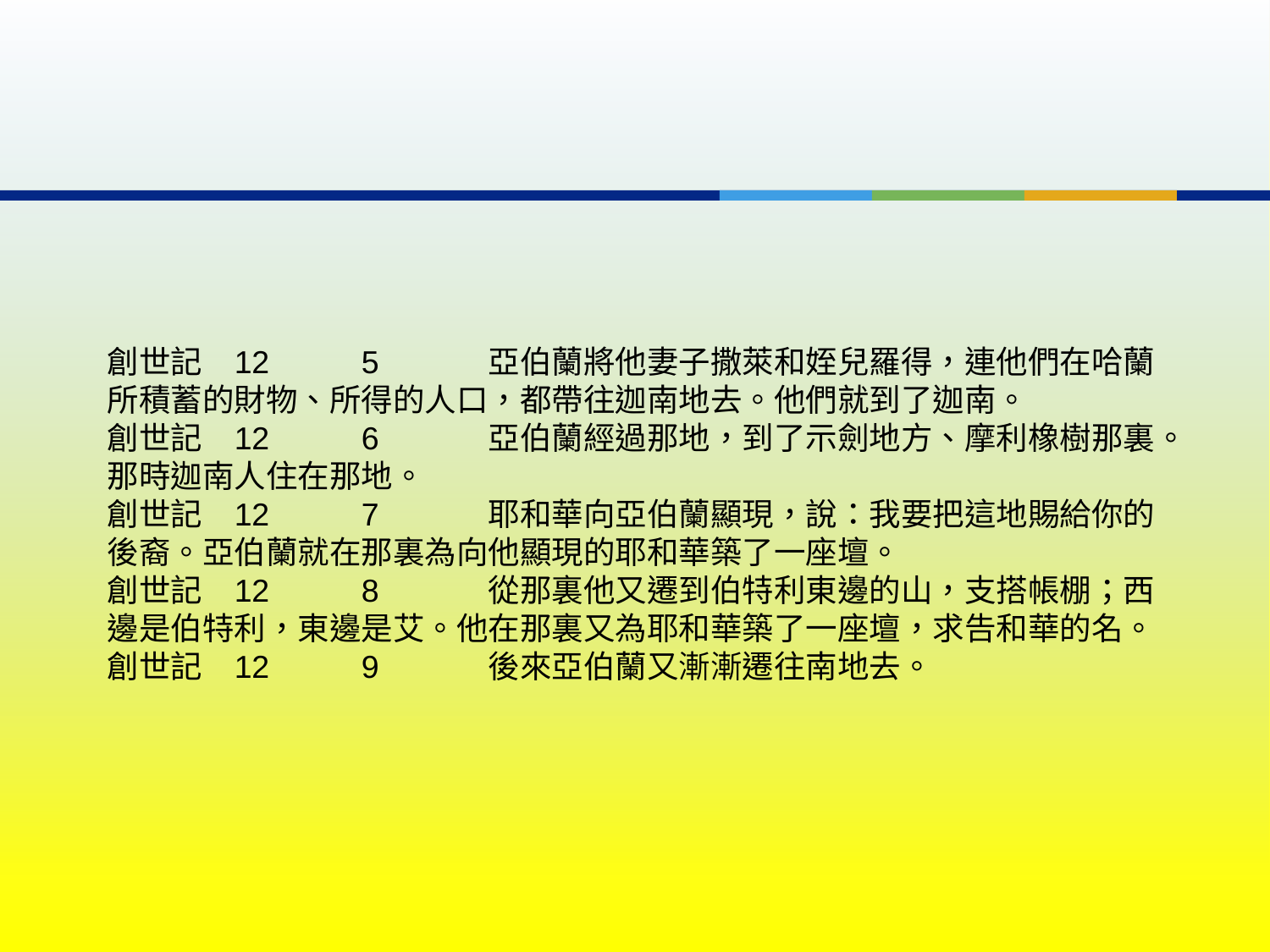

創世記	12	5	亞伯蘭將他妻子撒萊和姪兒羅得，連他們在哈蘭所積蓄的財物、所得的人口，都帶往迦南地去。他們就到了迦南。
創世記	12	6	亞伯蘭經過那地，到了示劍地方、摩利橡樹那裏。那時迦南人住在那地。
創世記	12	7	耶和華向亞伯蘭顯現，說：我要把這地賜給你的後裔。亞伯蘭就在那裏為向他顯現的耶和華築了一座壇。
創世記	12	8	從那裏他又遷到伯特利東邊的山，支搭帳棚；西邊是伯特利，東邊是艾。他在那裏又為耶和華築了一座壇，求告和華的名。
創世記	12	9	後來亞伯蘭又漸漸遷往南地去。